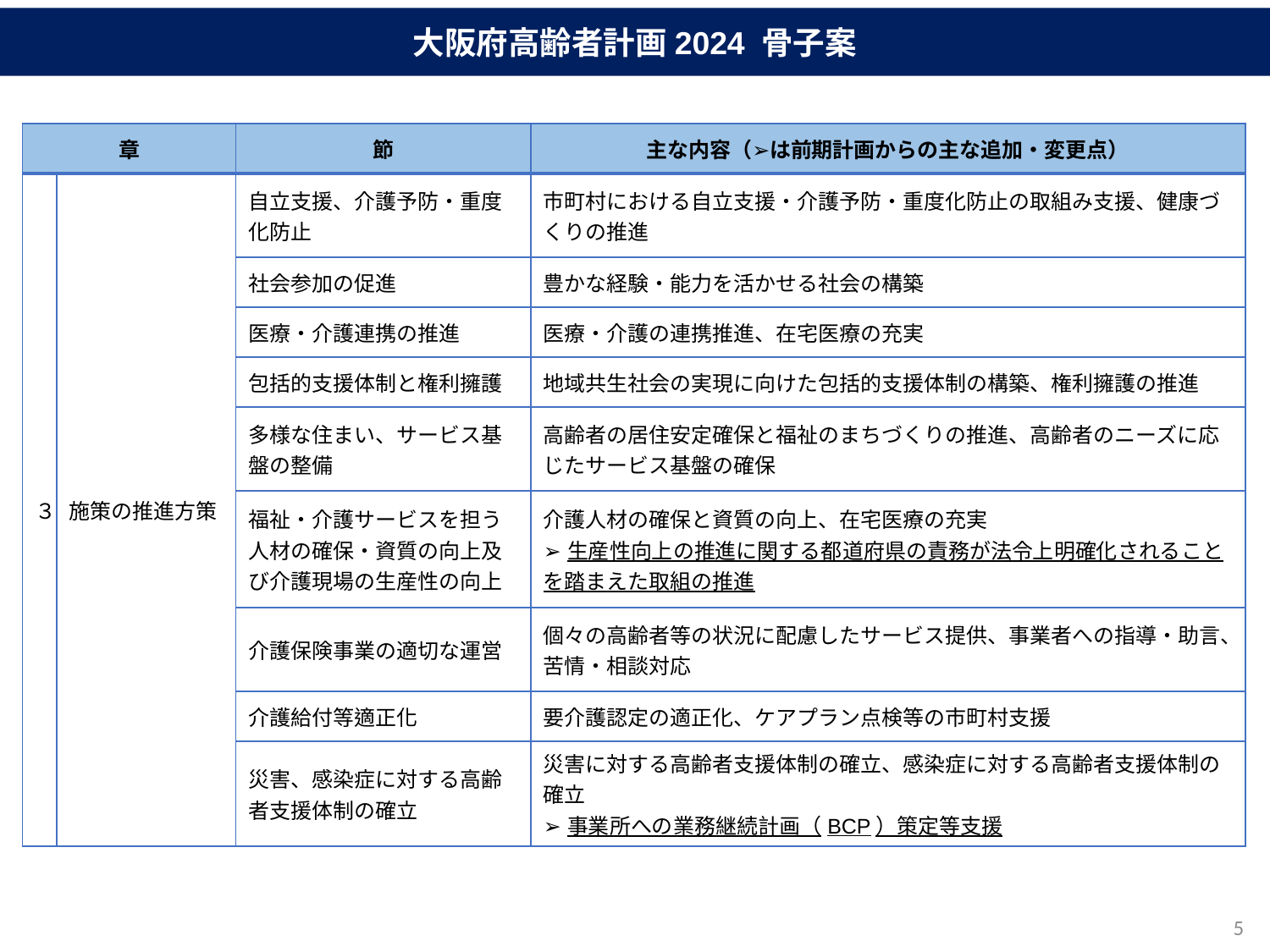

大阪府高齢者計画2024 骨子案
| 章 |  | 節 | 主な内容（➢は前期計画からの主な追加・変更点） |
| --- | --- | --- | --- |
| ３ | 施策の推進方策 | 自立支援、介護予防・重度化防止 | 市町村における自立支援・介護予防・重度化防止の取組み支援、健康づくりの推進 |
|  |  | 社会参加の促進 | 豊かな経験・能力を活かせる社会の構築 |
|  |  | 医療・介護連携の推進 | 医療・介護の連携推進、在宅医療の充実 |
|  |  | 包括的支援体制と権利擁護 | 地域共生社会の実現に向けた包括的支援体制の構築、権利擁護の推進 |
|  |  | 多様な住まい、サービス基盤の整備 | 高齢者の居住安定確保と福祉のまちづくりの推進、高齢者のニーズに応じたサービス基盤の確保 |
|  |  | 福祉・介護サービスを担う人材の確保・資質の向上及び介護現場の生産性の向上 | 介護人材の確保と資質の向上、在宅医療の充実 ➢生産性向上の推進に関する都道府県の責務が法令上明確化されることを踏まえた取組の推進 |
|  |  | 介護保険事業の適切な運営 | 個々の高齢者等の状況に配慮したサービス提供、事業者への指導・助言、苦情・相談対応 |
|  |  | 介護給付等適正化 | 要介護認定の適正化、ケアプラン点検等の市町村支援 |
|  |  | 災害、感染症に対する高齢者支援体制の確立 | 災害に対する高齢者支援体制の確立、感染症に対する高齢者支援体制の確立 ➢事業所への業務継続計画（BCP）策定等支援 |
5